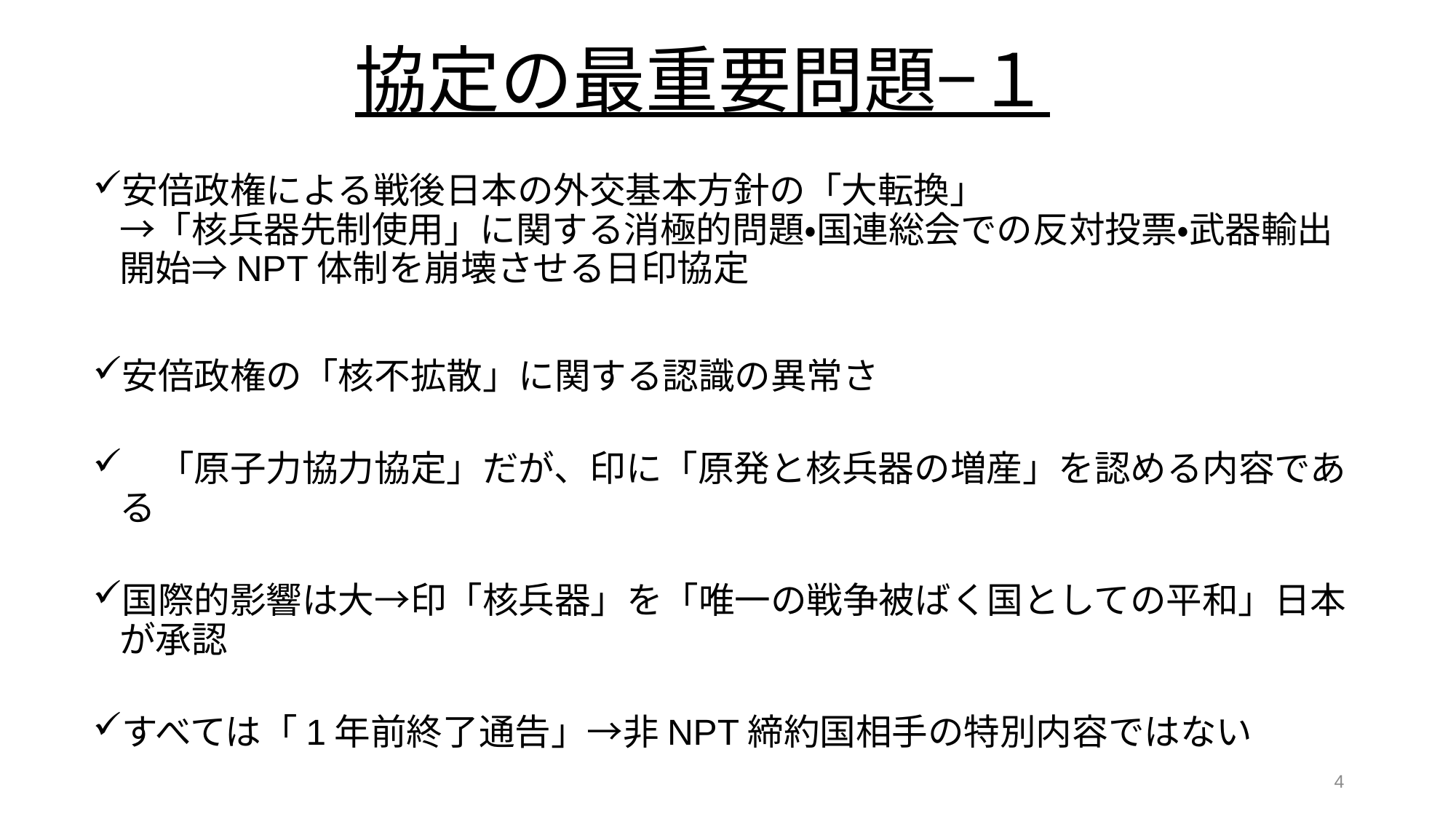

# 協定の最重要問題−１
安倍政権による戦後日本の外交基本方針の「大転換」
→「核兵器先制使用」に関する消極的問題・国連総会での反対投票・武器輸出開始⇒NPT体制を崩壊させる日印協定

安倍政権の「核不拡散」に関する認識の異常さ
　「原子力協力協定」だが、印に「原発と核兵器の増産」を認める内容である
国際的影響は大→印「核兵器」を「唯一の戦争被ばく国としての平和」日本が承認
すべては「1年前終了通告」→非NPT締約国相手の特別内容ではない
4